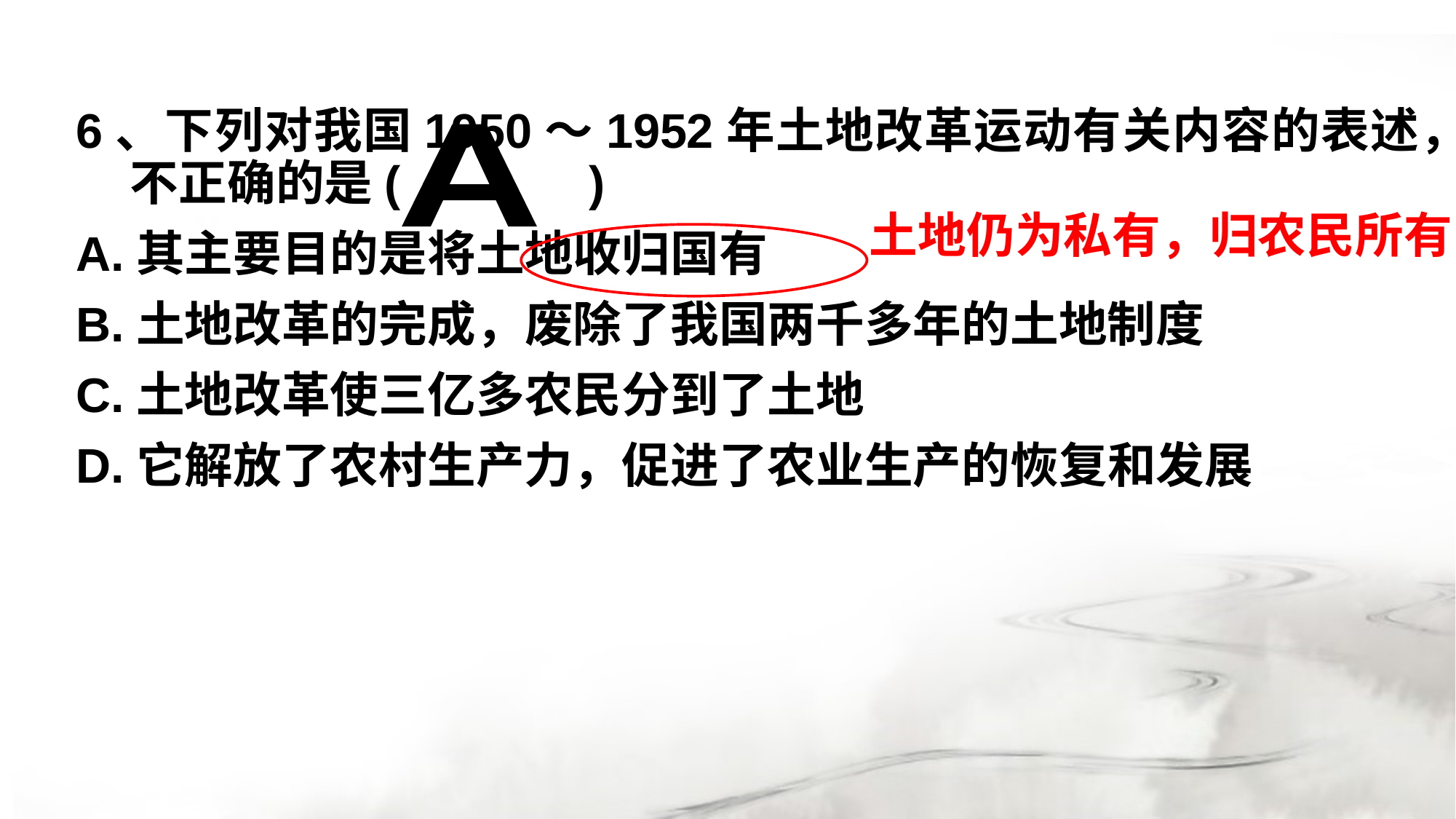

#
6、下列对我国1950～1952年土地改革运动有关内容的表述， 不正确的是(              )
A.其主要目的是将土地收归国有
B.土地改革的完成，废除了我国两千多年的土地制度
C.土地改革使三亿多农民分到了土地
D.它解放了农村生产力，促进了农业生产的恢复和发展
 A
土地仍为私有，归农民所有